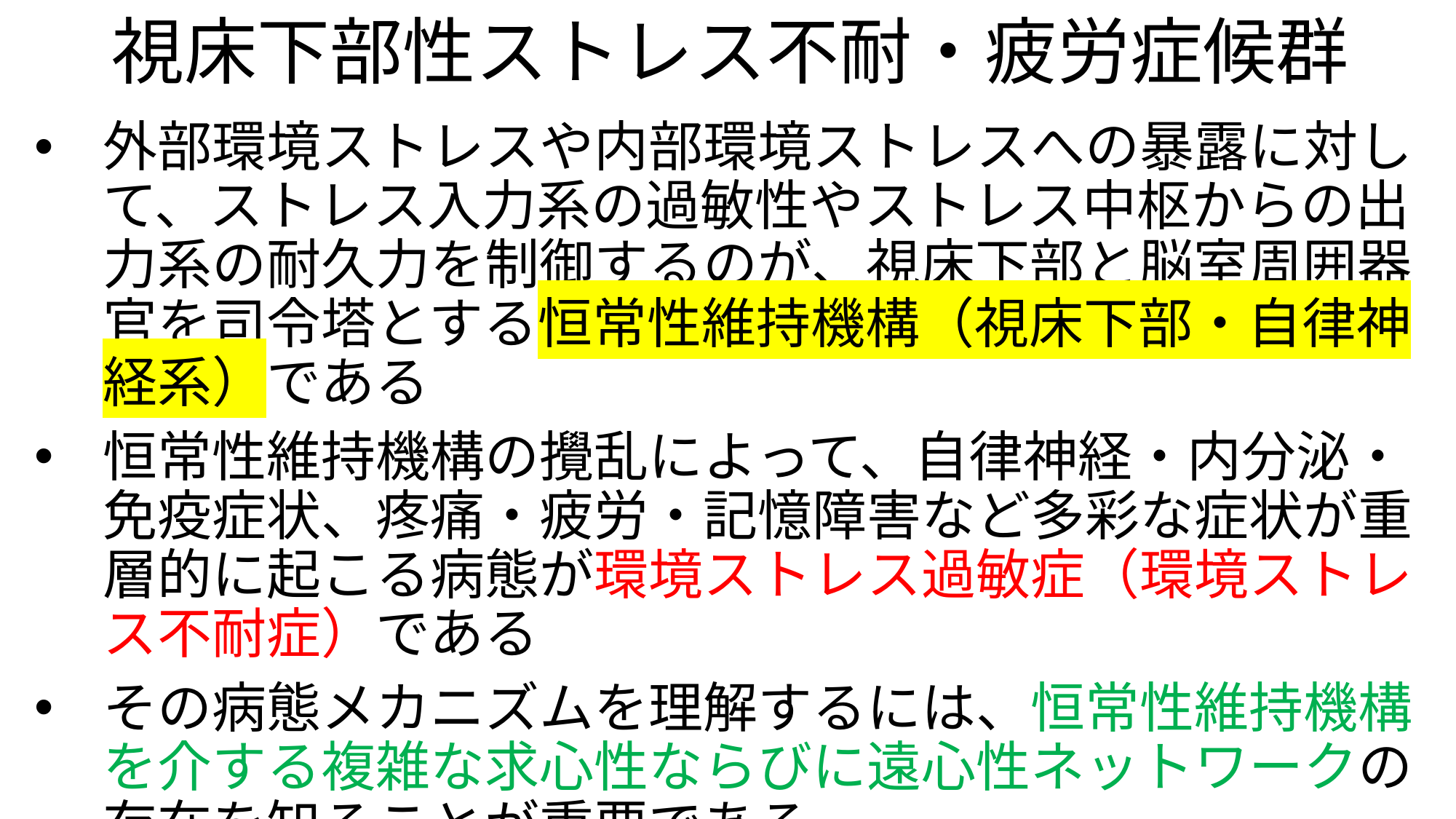

# 視床下部性ストレス不耐・疲労症候群
外部環境ストレスや内部環境ストレスへの暴露に対して、ストレス入力系の過敏性やストレス中枢からの出力系の耐久力を制御するのが、視床下部と脳室周囲器官を司令塔とする恒常性維持機構（視床下部・自律神経系）である
恒常性維持機構の攪乱によって、自律神経・内分泌・免疫症状、疼痛・疲労・記憶障害など多彩な症状が重層的に起こる病態が環境ストレス過敏症（環境ストレス不耐症）である
その病態メカニズムを理解するには、恒常性維持機構を介する複雑な求心性ならびに遠心性ネットワークの存在を知ることが重要である